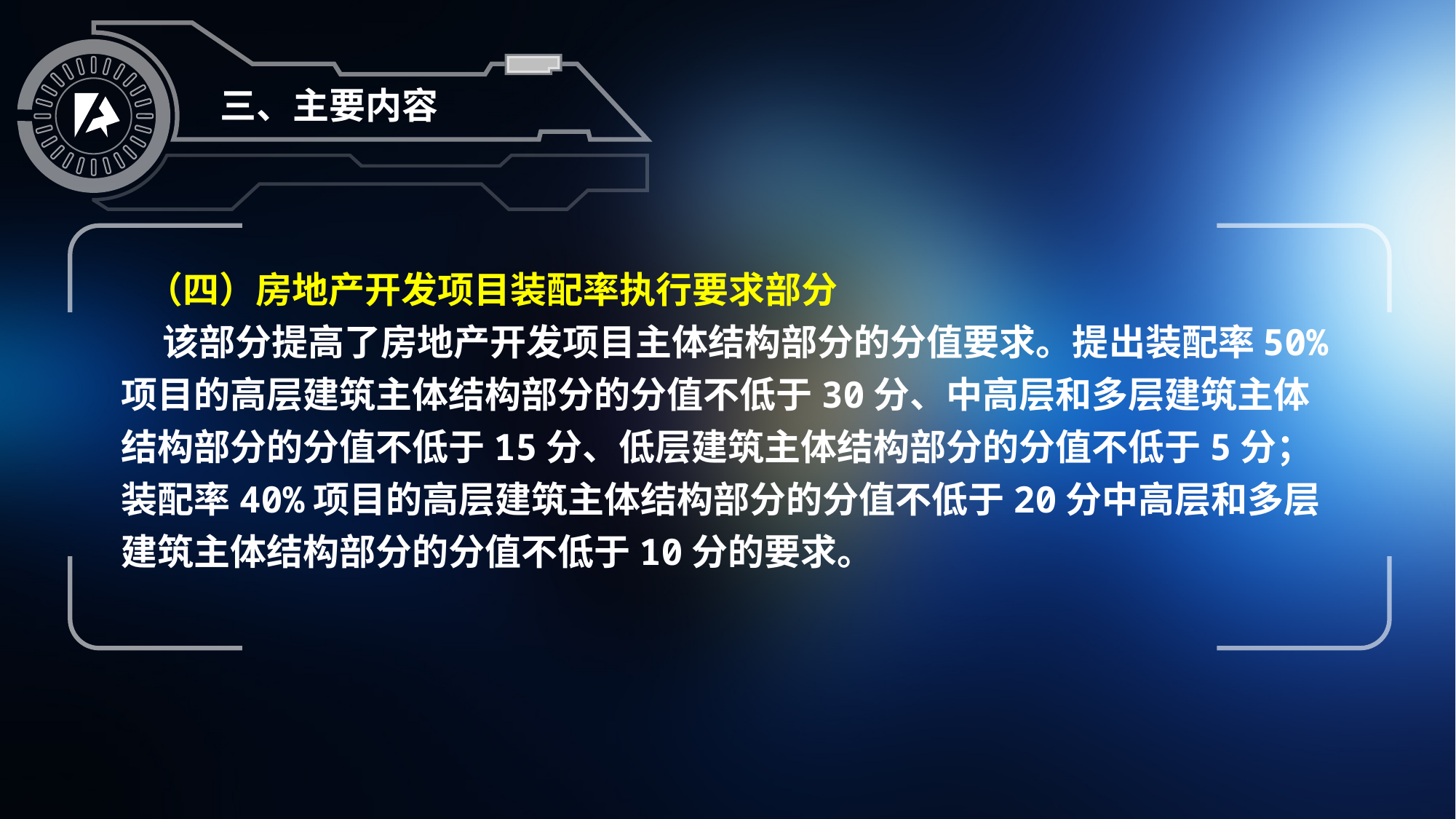

三、主要内容

  （四）房地产开发项目装配率执行要求部分
    该部分提高了房地产开发项目主体结构部分的分值要求。提出装配率50%项目的高层建筑主体结构部分的分值不低于30分、中高层和多层建筑主体结构部分的分值不低于15分、低层建筑主体结构部分的分值不低于5分；装配率40%项目的高层建筑主体结构部分的分值不低于20分中高层和多层建筑主体结构部分的分值不低于10分的要求。